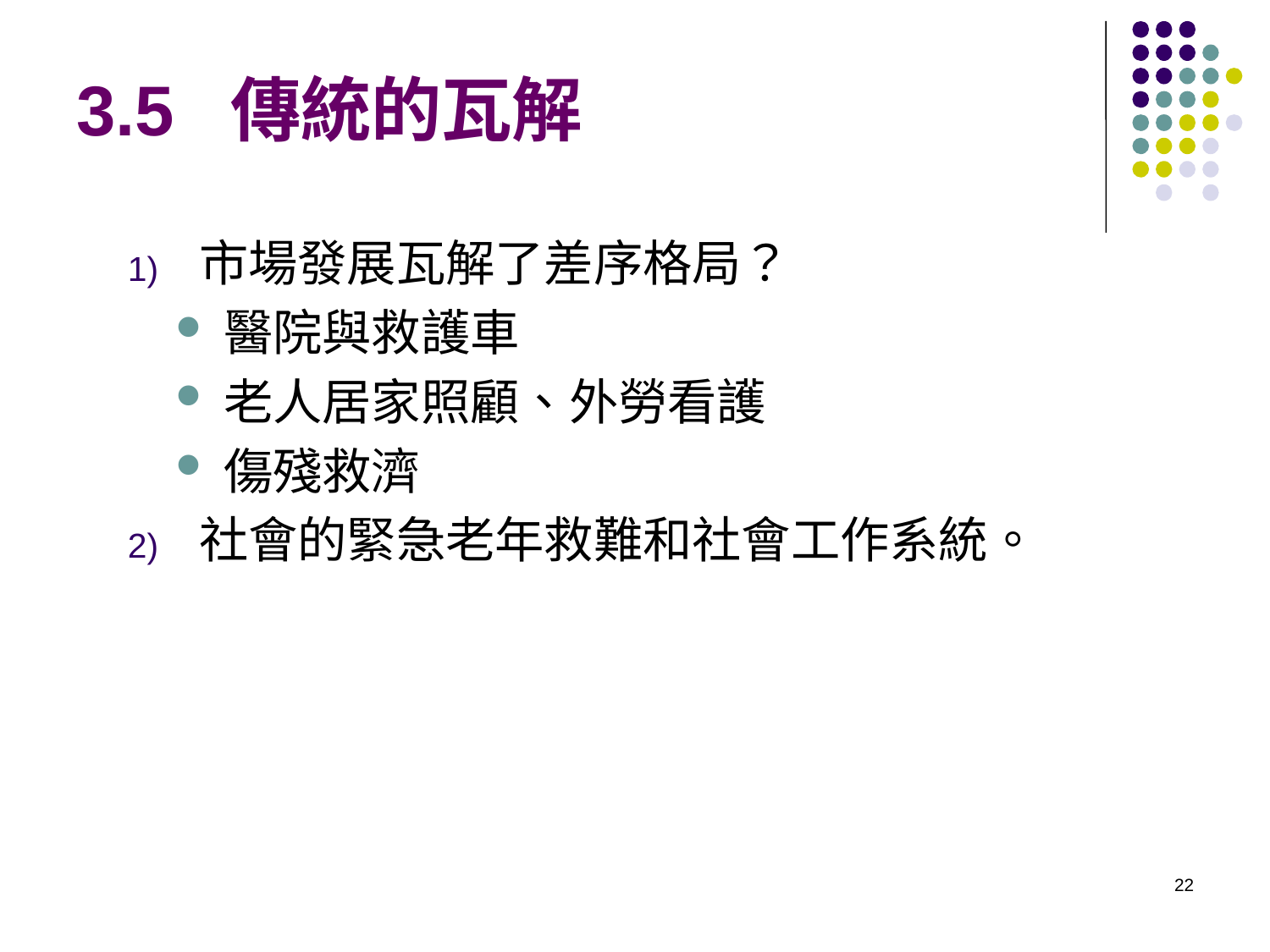

# 3.5  傳統的瓦解
市場發展瓦解了差序格局？
醫院與救護車
老人居家照顧、外勞看護
傷殘救濟
社會的緊急老年救難和社會工作系統。

22